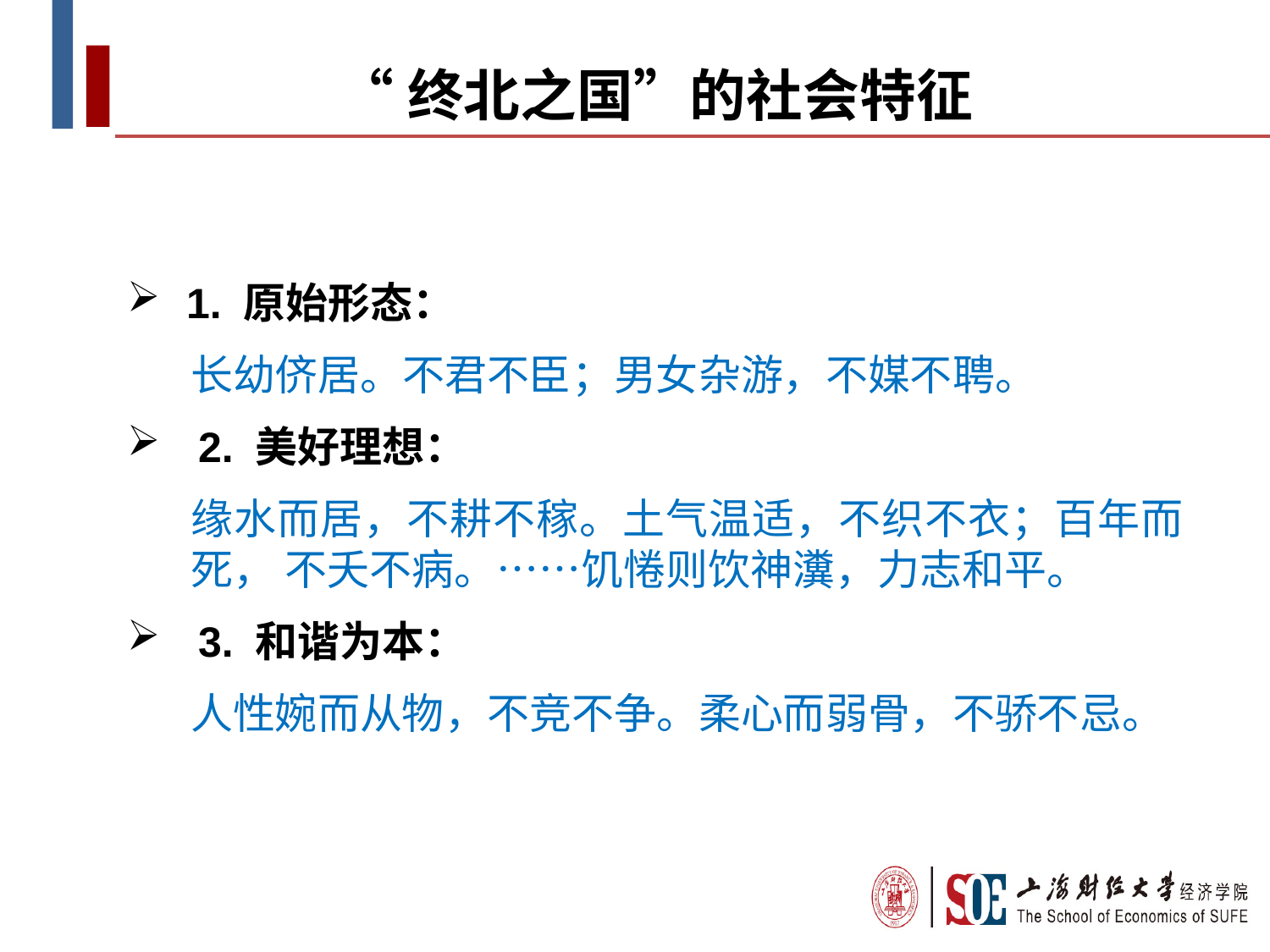

“终北之国”的社会特征
 1. 原始形态：
长幼侪居。不君不臣；男女杂游，不媒不聘。
  2. 美好理想：
缘水而居，不耕不稼。土气温适，不织不衣；百年而死， 不夭不病。……饥惓则饮神瀵，力志和平。
  3. 和谐为本：
人性婉而从物，不竞不争。柔心而弱骨，不骄不忌。